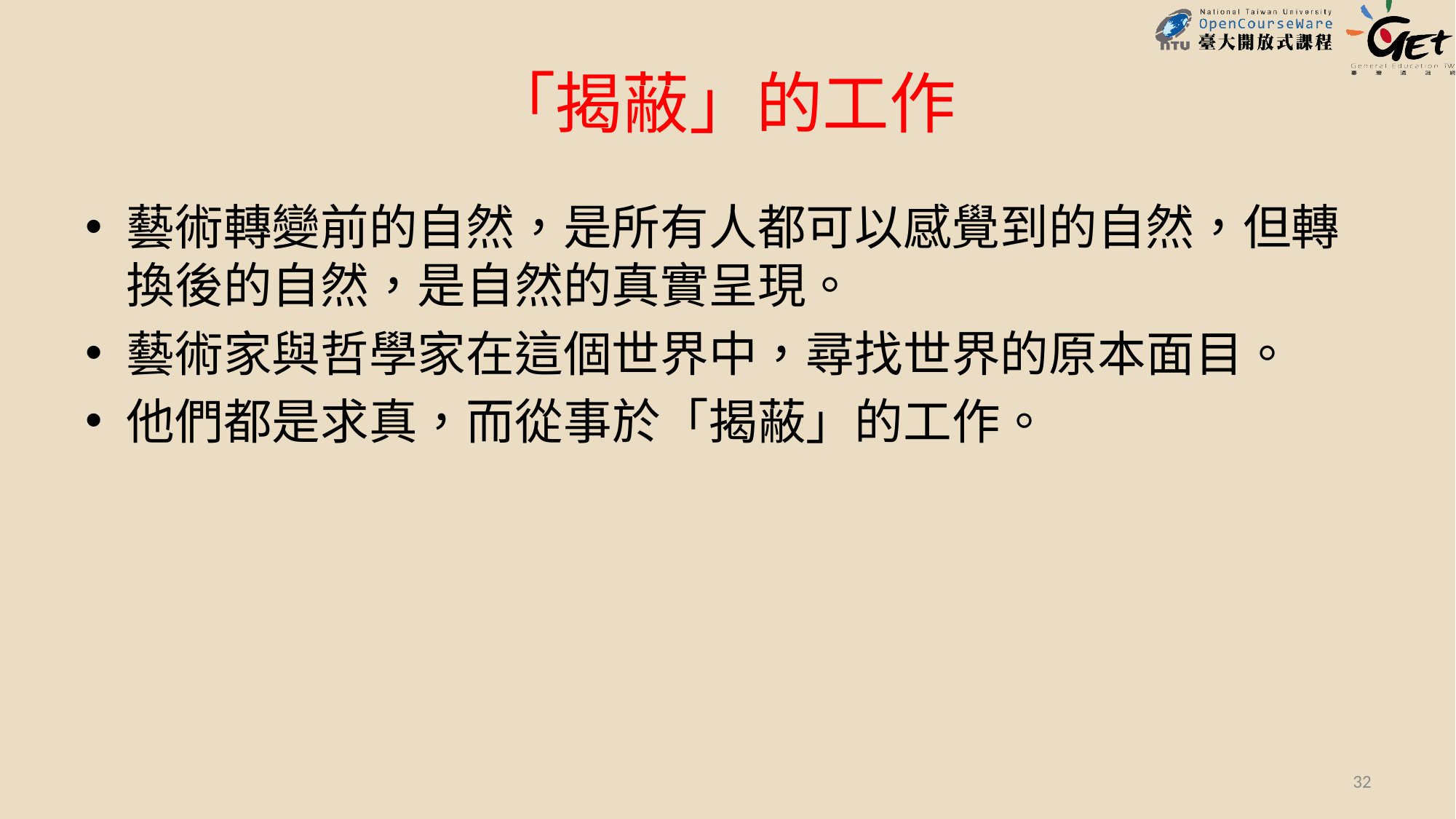

# 「揭蔽」的工作
藝術轉變前的自然，是所有人都可以感覺到的自然，但轉換後的自然，是自然的真實呈現。
藝術家與哲學家在這個世界中，尋找世界的原本面目。
他們都是求真，而從事於「揭蔽」的工作。
32